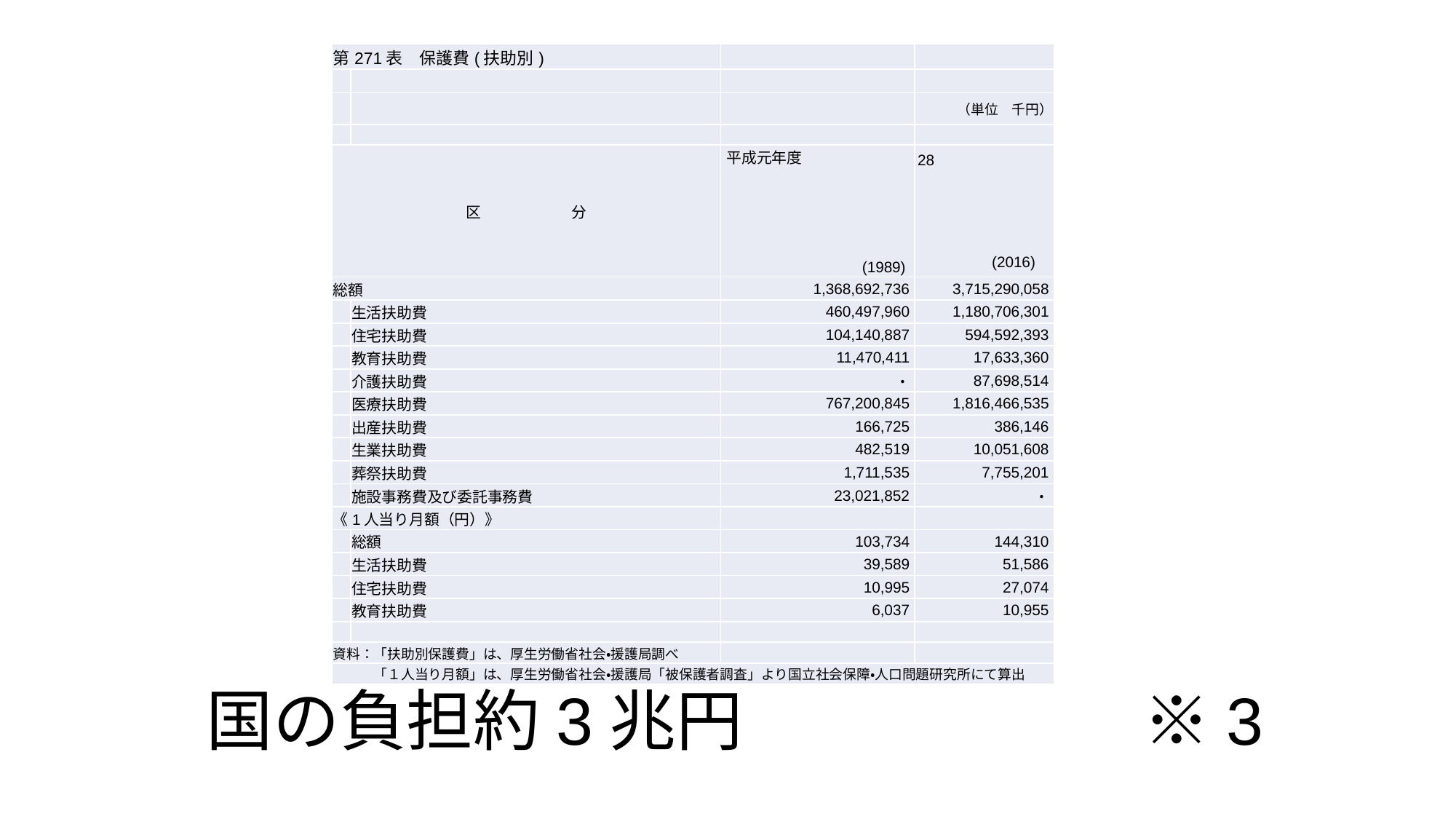

| 第271表　保護費(扶助別) |  |  |  |
| --- | --- | --- | --- |
|  |  |  |  |
|  |  |  | （単位　千円） |
|  |  |  |  |
| 区　　　　　　分 |  | 平成元年度 　　　　　　　　　　　　　　　　　　　　　　　　　　　　　　　　　　　　　　　　　　　 (1989) | 28 (2016) |
| 総額 |  | 1,368,692,736 | 3,715,290,058 |
|  | 生活扶助費 | 460,497,960 | 1,180,706,301 |
|  | 住宅扶助費 | 104,140,887 | 594,592,393 |
|  | 教育扶助費 | 11,470,411 | 17,633,360 |
|  | 介護扶助費 | ・ | 87,698,514 |
|  | 医療扶助費 | 767,200,845 | 1,816,466,535 |
|  | 出産扶助費 | 166,725 | 386,146 |
|  | 生業扶助費 | 482,519 | 10,051,608 |
|  | 葬祭扶助費 | 1,711,535 | 7,755,201 |
|  | 施設事務費及び委託事務費 | 23,021,852 | ・ |
| 《1人当り月額（円）》 |  |  |  |
|  | 総額 | 103,734 | 144,310 |
|  | 生活扶助費 | 39,589 | 51,586 |
|  | 住宅扶助費 | 10,995 | 27,074 |
|  | 教育扶助費 | 6,037 | 10,955 |
|  |  |  |  |
| 資料：「扶助別保護費」は、厚生労働省社会・援護局調べ |  |  |  |
| 「１人当り月額」は、厚生労働省社会・援護局「被保護者調査」より国立社会保障・人口問題研究所にて算出 |  |  |  |
# 国の負担約3兆円　　　　　　※3